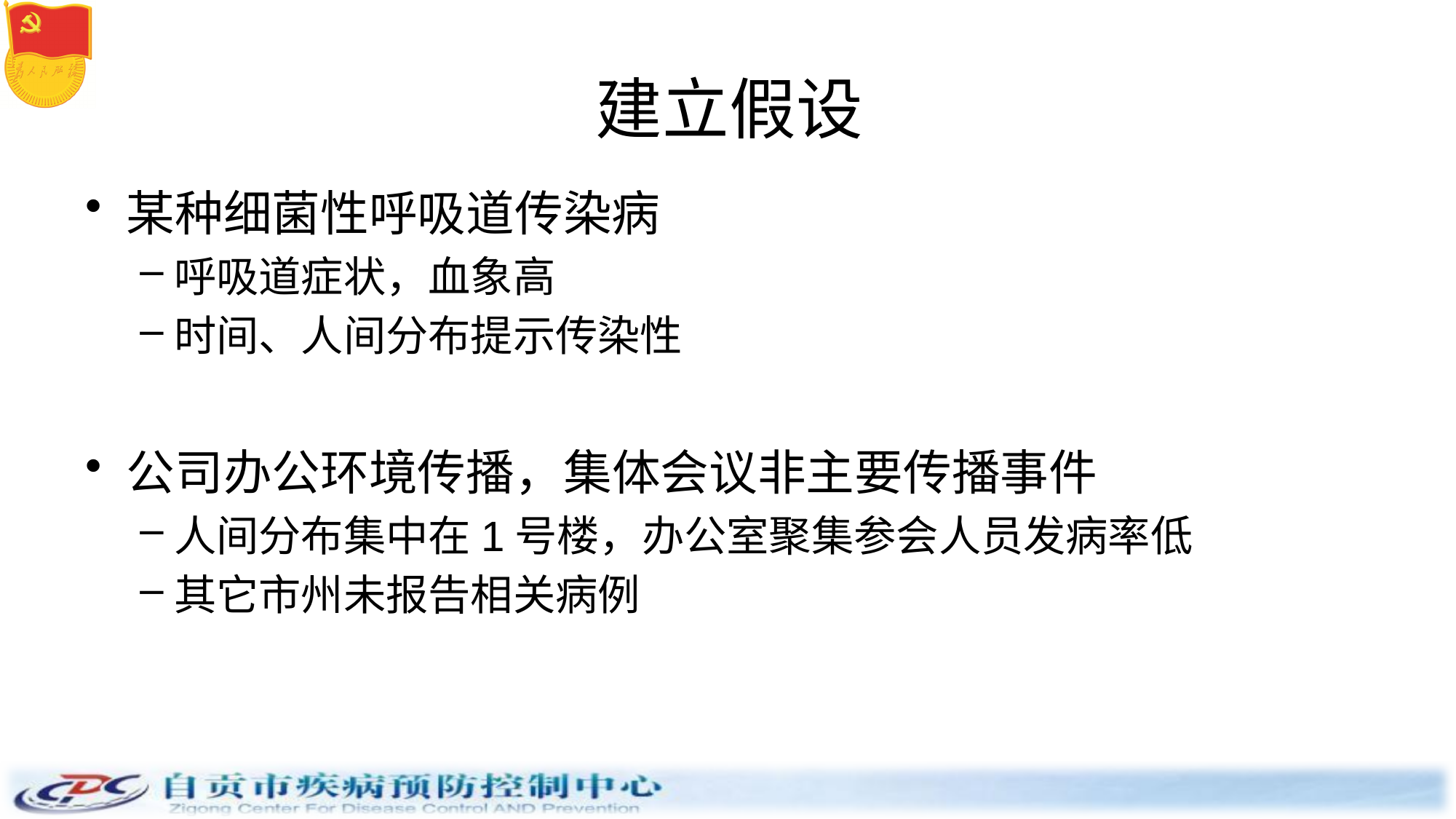

# 建立假设
某种细菌性呼吸道传染病
呼吸道症状，血象高
时间、人间分布提示传染性

公司办公环境传播，集体会议非主要传播事件
人间分布集中在1号楼，办公室聚集参会人员发病率低
其它市州未报告相关病例